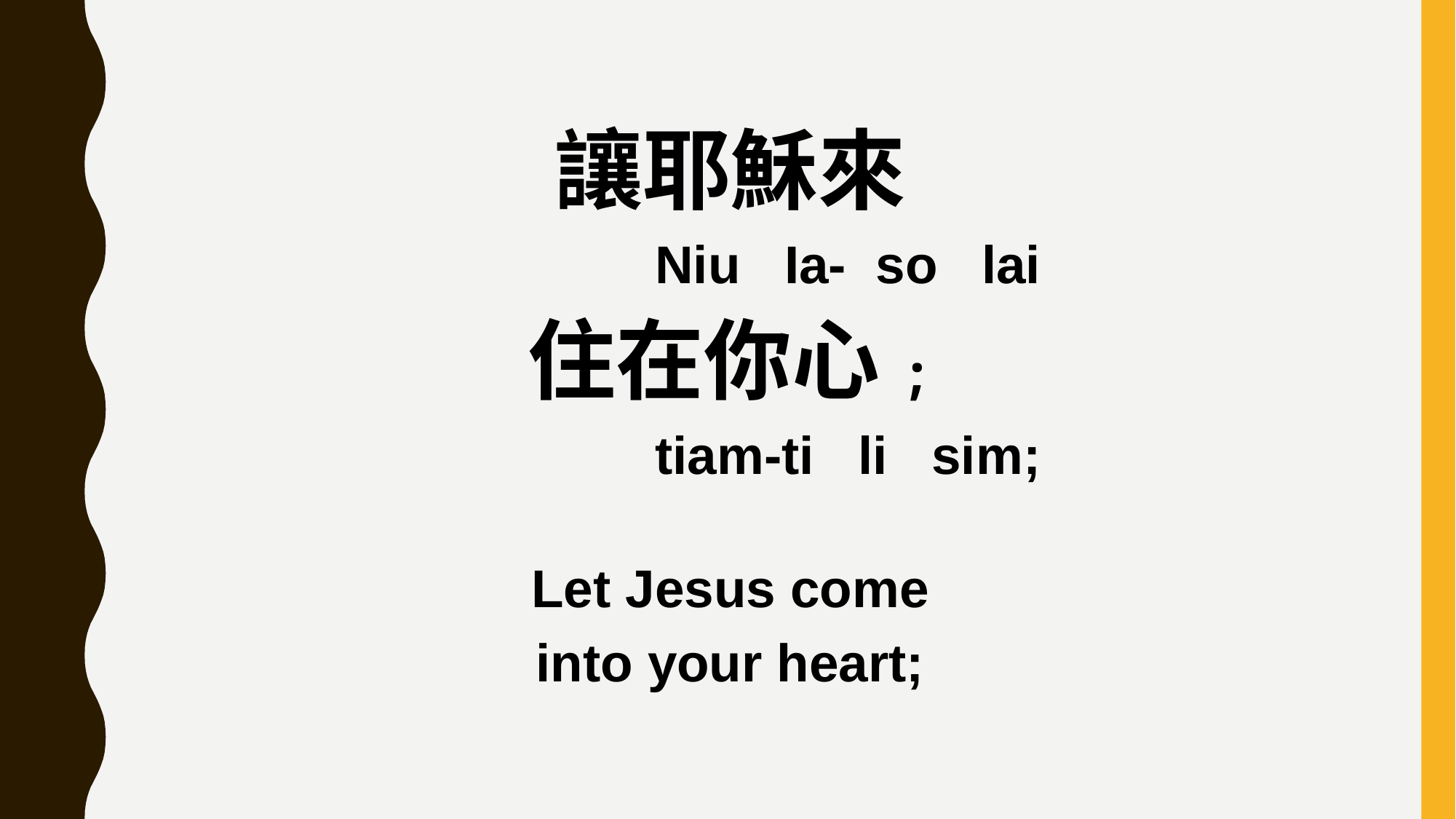

讓耶穌來
                               Niu   Ia-  so   lai
住在你心;
                               tiam-ti   li   sim;

Let Jesus come
into your heart;